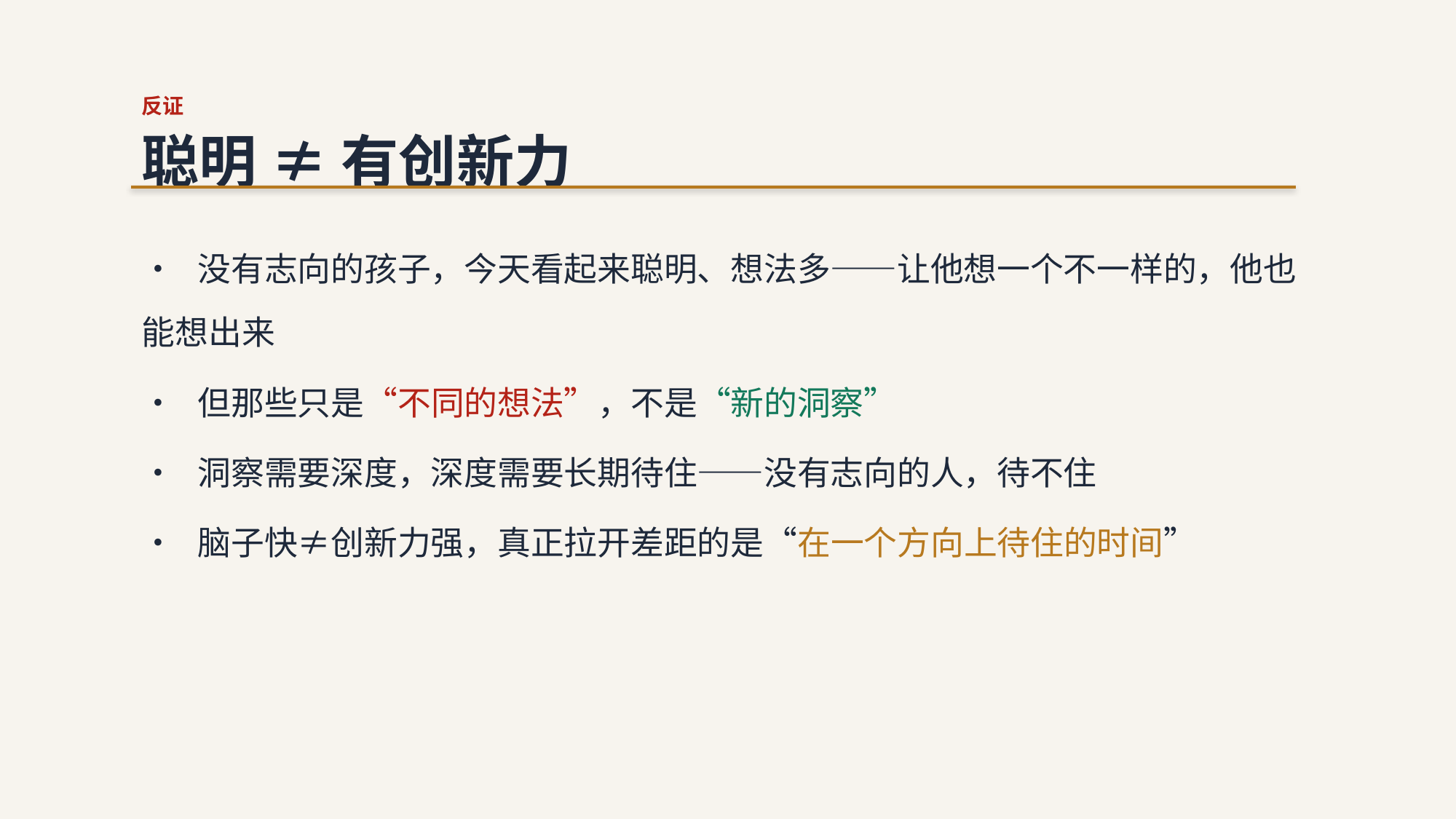

反证
聪明 ≠ 有创新力

•  没有志向的孩子，今天看起来聪明、想法多——让他想一个不一样的，他也能想出来
•  但那些只是“不同的想法”，不是“新的洞察”
•  洞察需要深度，深度需要长期待住——没有志向的人，待不住
•  脑子快≠创新力强，真正拉开差距的是“在一个方向上待住的时间”